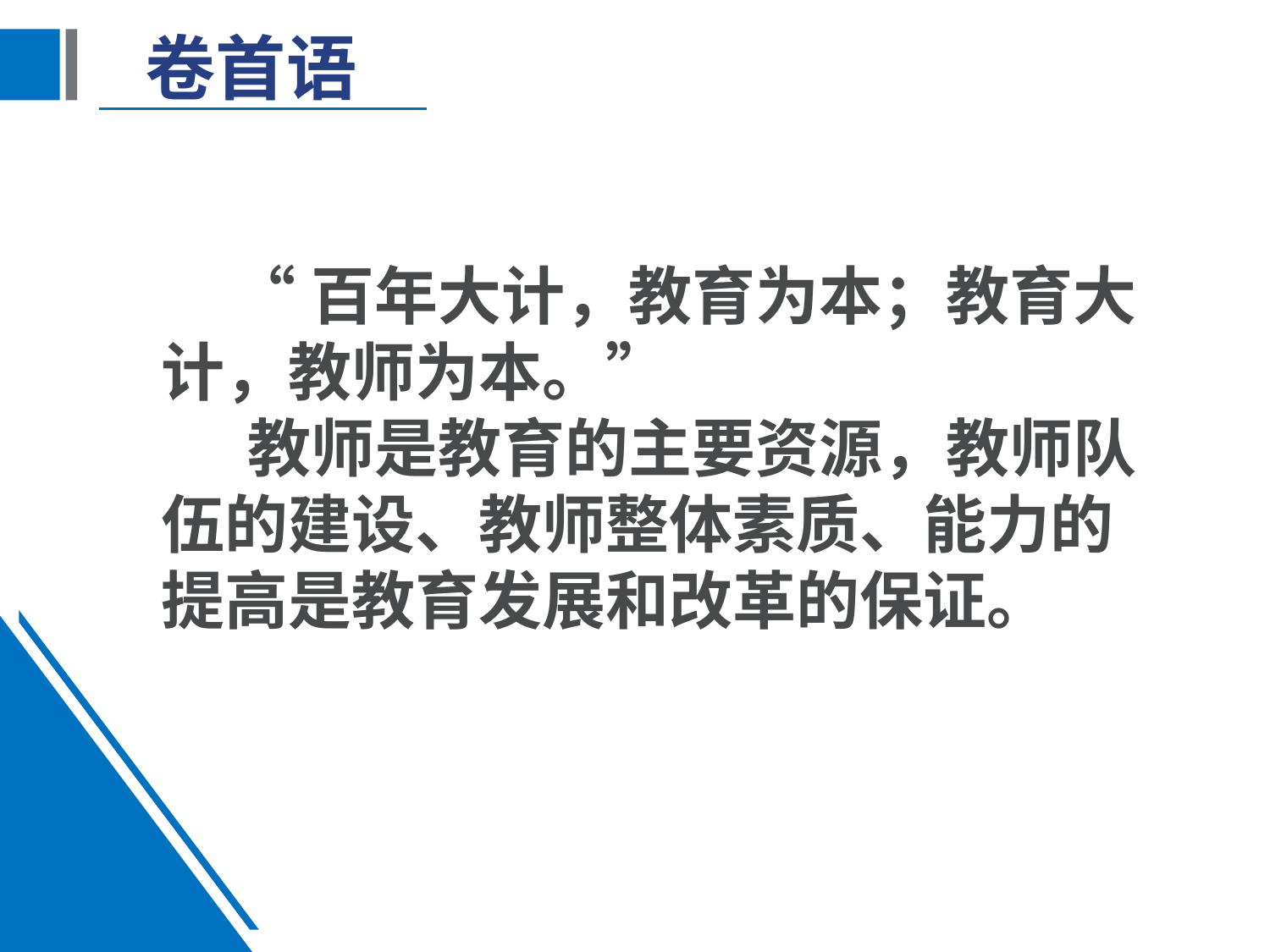

卷首语
 “百年大计，教育为本；教育大计，教师为本。”
 教师是教育的主要资源，教师队伍的建设、教师整体素质、能力的提高是教育发展和改革的保证。